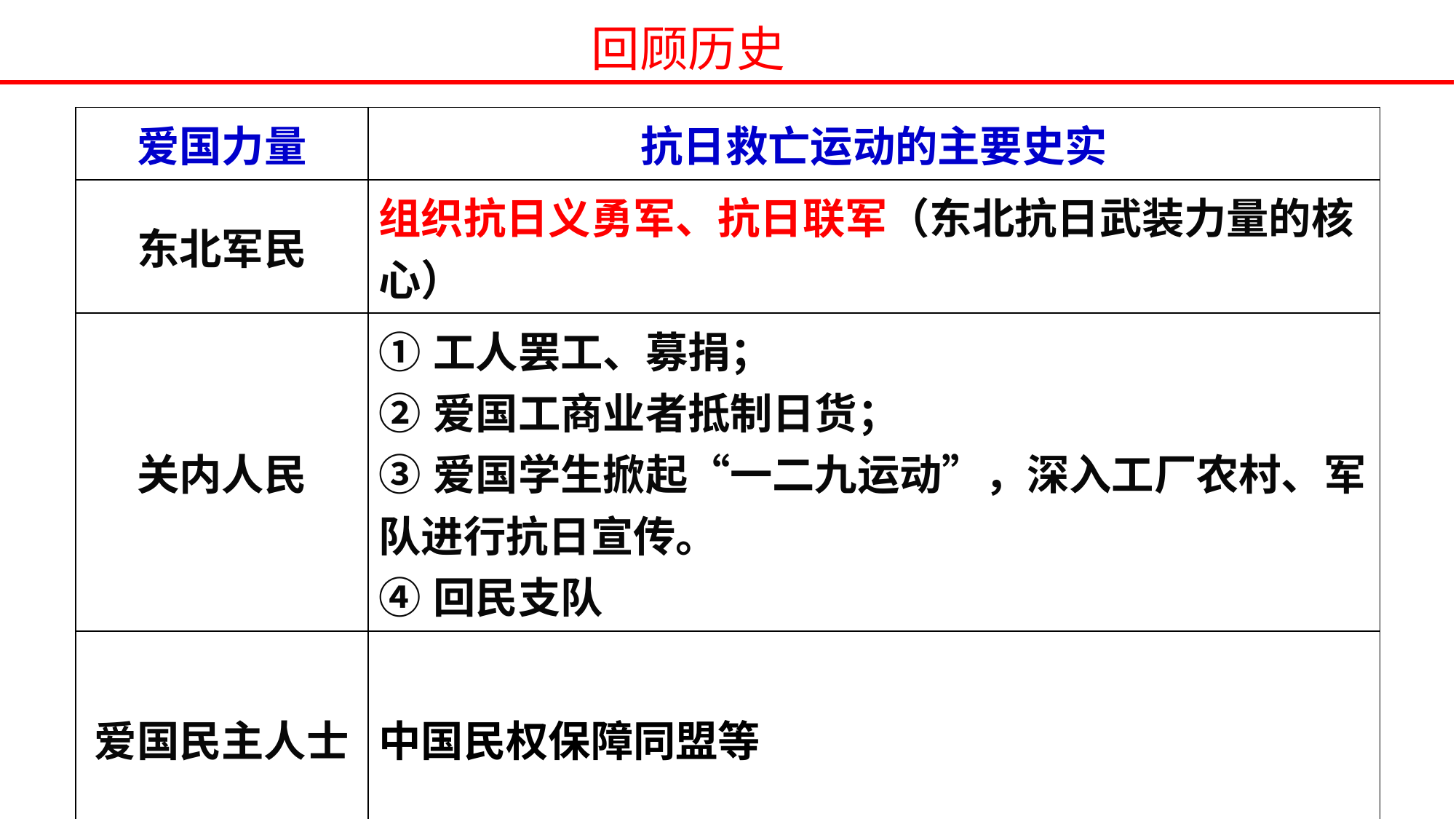

回顾历史
| 爱国力量 | 抗日救亡运动的主要史实 |
| --- | --- |
| 东北军民 | 组织抗日义勇军、抗日联军（东北抗日武装力量的核心） |
| 关内人民 | ①工人罢工、募捐； ②爱国工商业者抵制日货； ③爱国学生掀起“一二九运动”，深入工厂农村、军队进行抗日宣传。 ④回民支队 |
| 爱国民主人士 | 中国民权保障同盟等 |